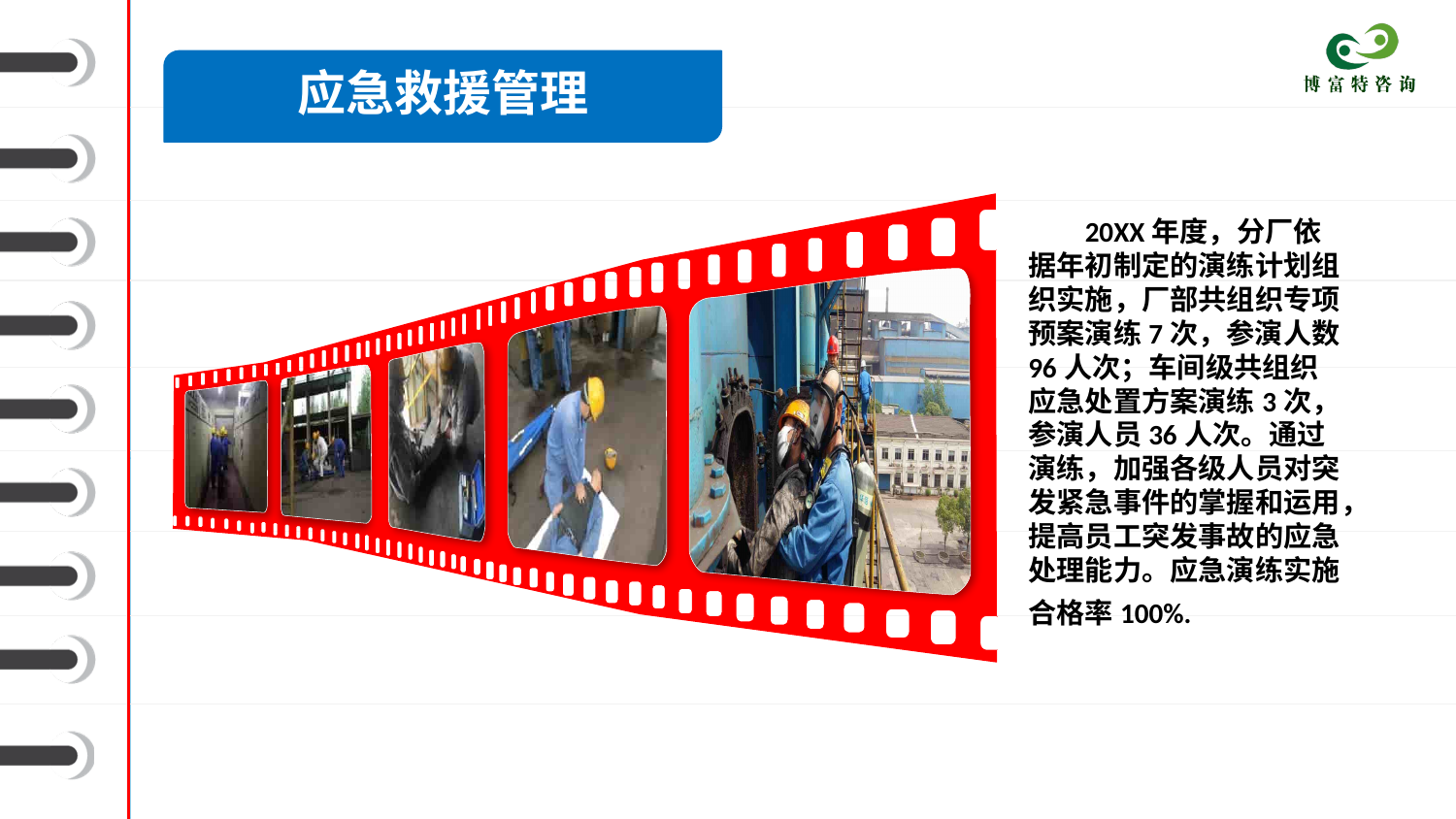

应急救援管理

         20XX年度，分厂依据年初制定的演练计划组织实施，厂部共组织专项预案演练7次，参演人数96人次；车间级共组织应急处置方案演练3次，参演人员36人次。通过演练，加强各级人员对突发紧急事件的掌握和运用，提高员工突发事故的应急处理能力。应急演练实施合格率100%.